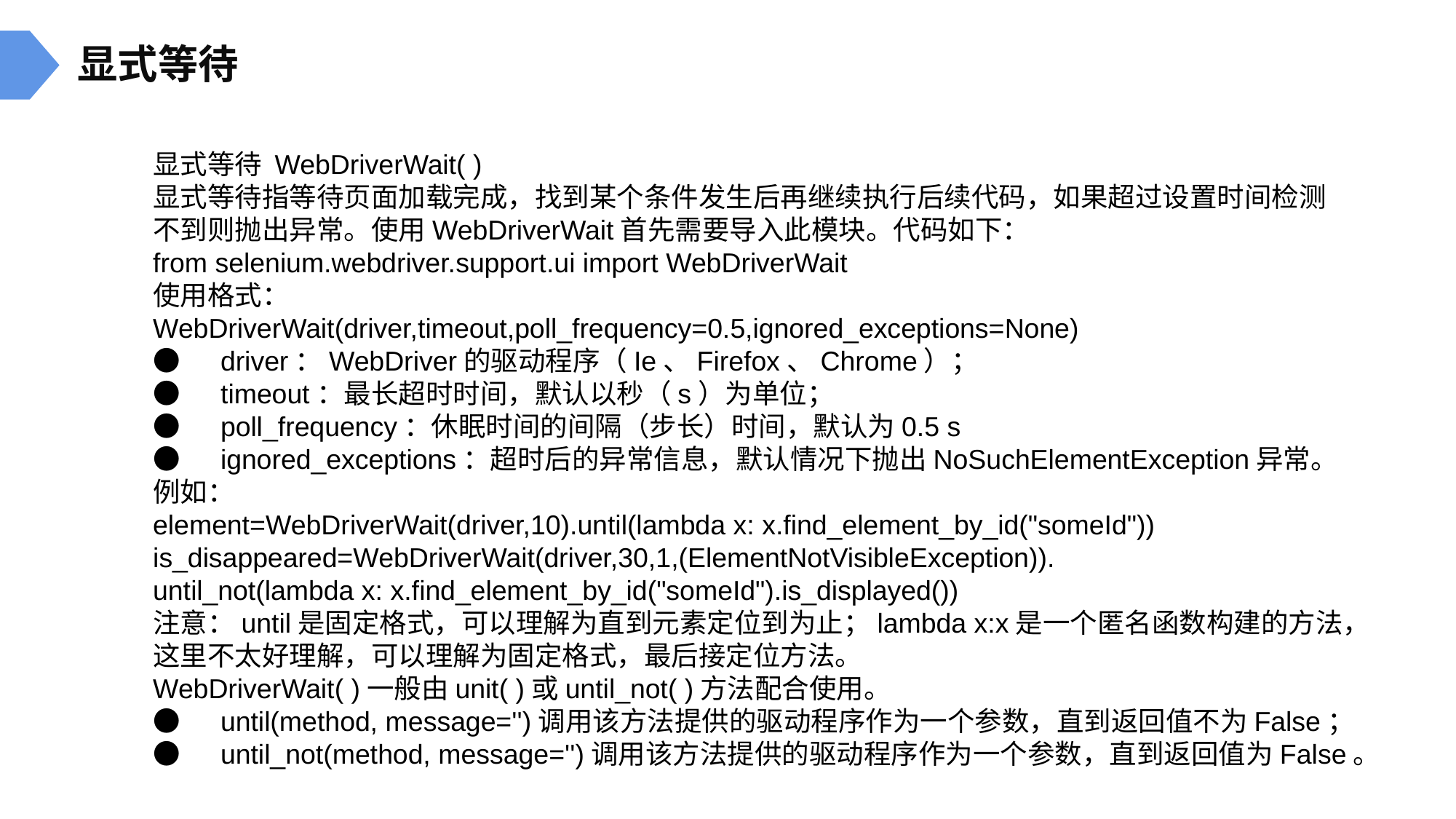

显式等待
显式等待 WebDriverWait( )
显式等待指等待页面加载完成，找到某个条件发生后再继续执行后续代码，如果超过设置时间检测
不到则抛出异常。使用WebDriverWait首先需要导入此模块。代码如下：
from selenium.webdriver.support.ui import WebDriverWait
使用格式：
WebDriverWait(driver,timeout,poll_frequency=0.5,ignored_exceptions=None)
●　driver：WebDriver的驱动程序（Ie、Firefox、Chrome）；
●　timeout：最长超时时间，默认以秒（s）为单位；
●　poll_frequency：休眠时间的间隔（步长）时间，默认为0.5 s
●　ignored_exceptions：超时后的异常信息，默认情况下抛出NoSuchElementException异常。
例如：
element=WebDriverWait(driver,10).until(lambda x: x.find_element_by_id("someId"))
is_disappeared=WebDriverWait(driver,30,1,(ElementNotVisibleException)).
until_not(lambda x: x.find_element_by_id("someId").is_displayed())
注意：until是固定格式，可以理解为直到元素定位到为止；lambda x:x是一个匿名函数构建的方法，
这里不太好理解，可以理解为固定格式，最后接定位方法。
WebDriverWait( )一般由unit( )或until_not( )方法配合使用。
●　until(method, message='')调用该方法提供的驱动程序作为一个参数，直到返回值不为False；
●　until_not(method, message='')调用该方法提供的驱动程序作为一个参数，直到返回值为False。